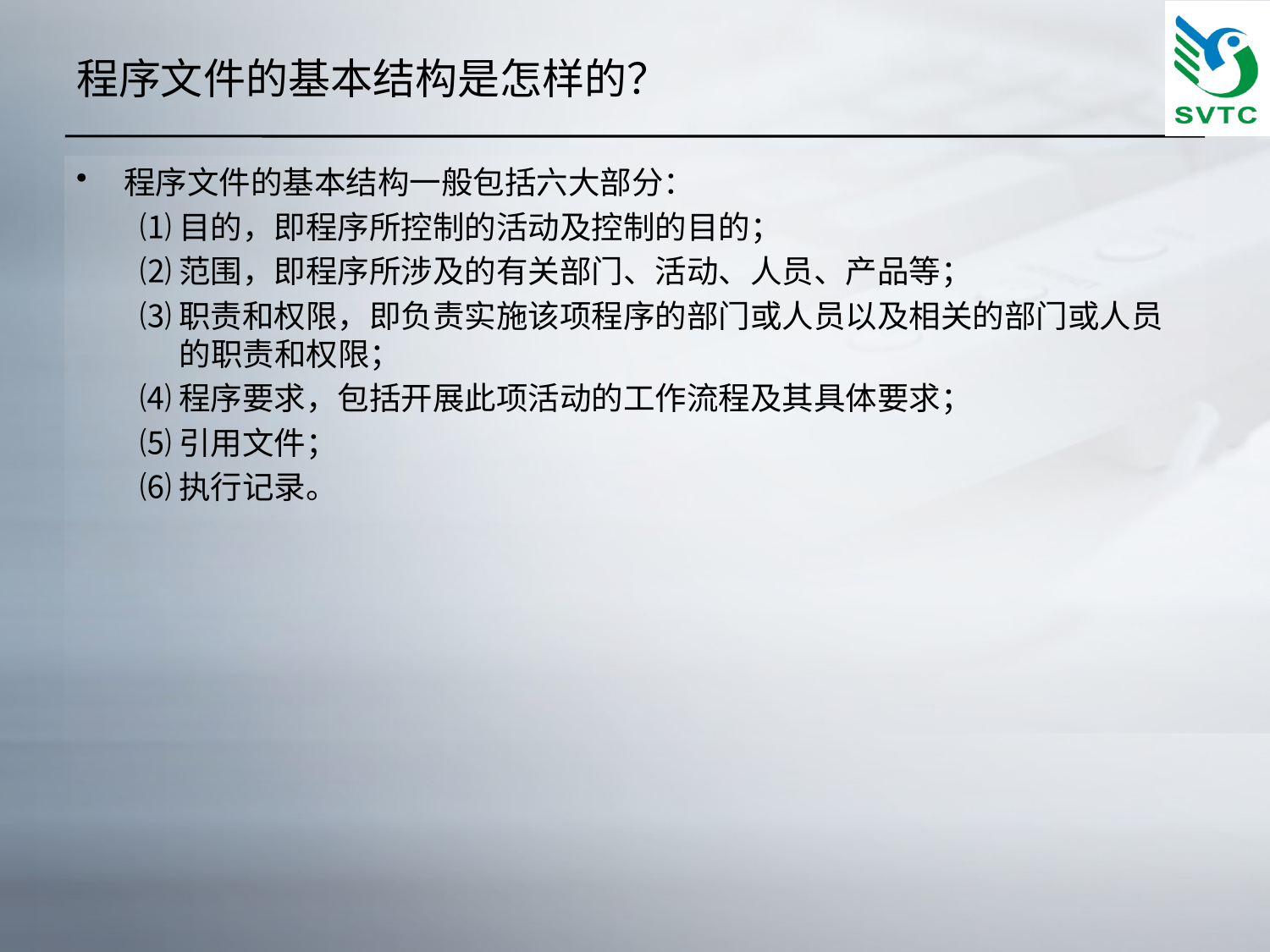

# 程序文件的基本结构是怎样的？
程序文件的基本结构一般包括六大部分：
⑴目的，即程序所控制的活动及控制的目的；
⑵范围，即程序所涉及的有关部门、活动、人员、产品等；
⑶职责和权限，即负责实施该项程序的部门或人员以及相关的部门或人员的职责和权限；
⑷程序要求，包括开展此项活动的工作流程及其具体要求；
⑸引用文件；
⑹执行记录。